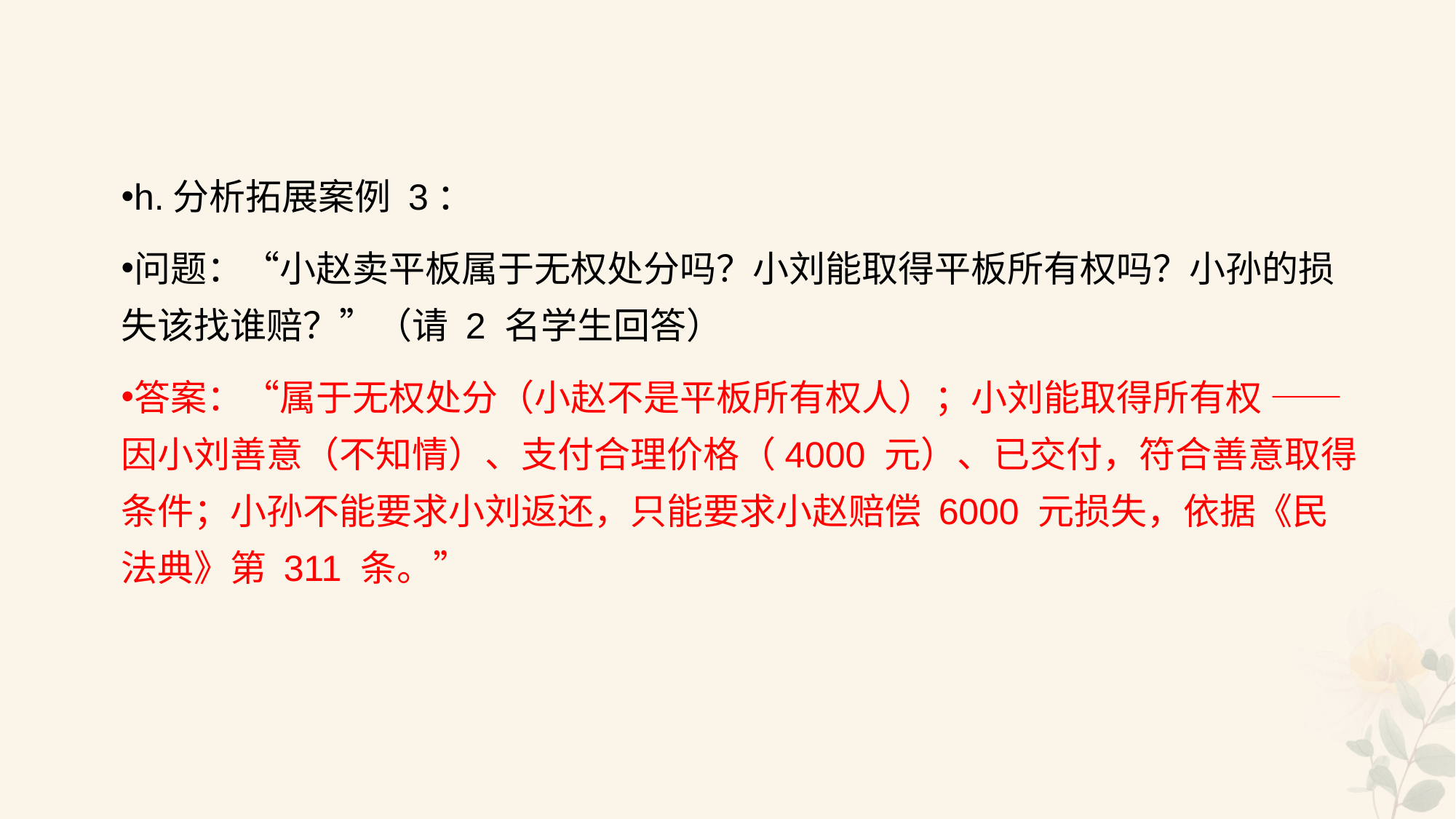

#
h.分析拓展案例 3：
问题：“小赵卖平板属于无权处分吗？小刘能取得平板所有权吗？小孙的损失该找谁赔？”（请 2 名学生回答）
答案：“属于无权处分（小赵不是平板所有权人）；小刘能取得所有权 —— 因小刘善意（不知情）、支付合理价格（4000 元）、已交付，符合善意取得条件；小孙不能要求小刘返还，只能要求小赵赔偿 6000 元损失，依据《民法典》第 311 条。”